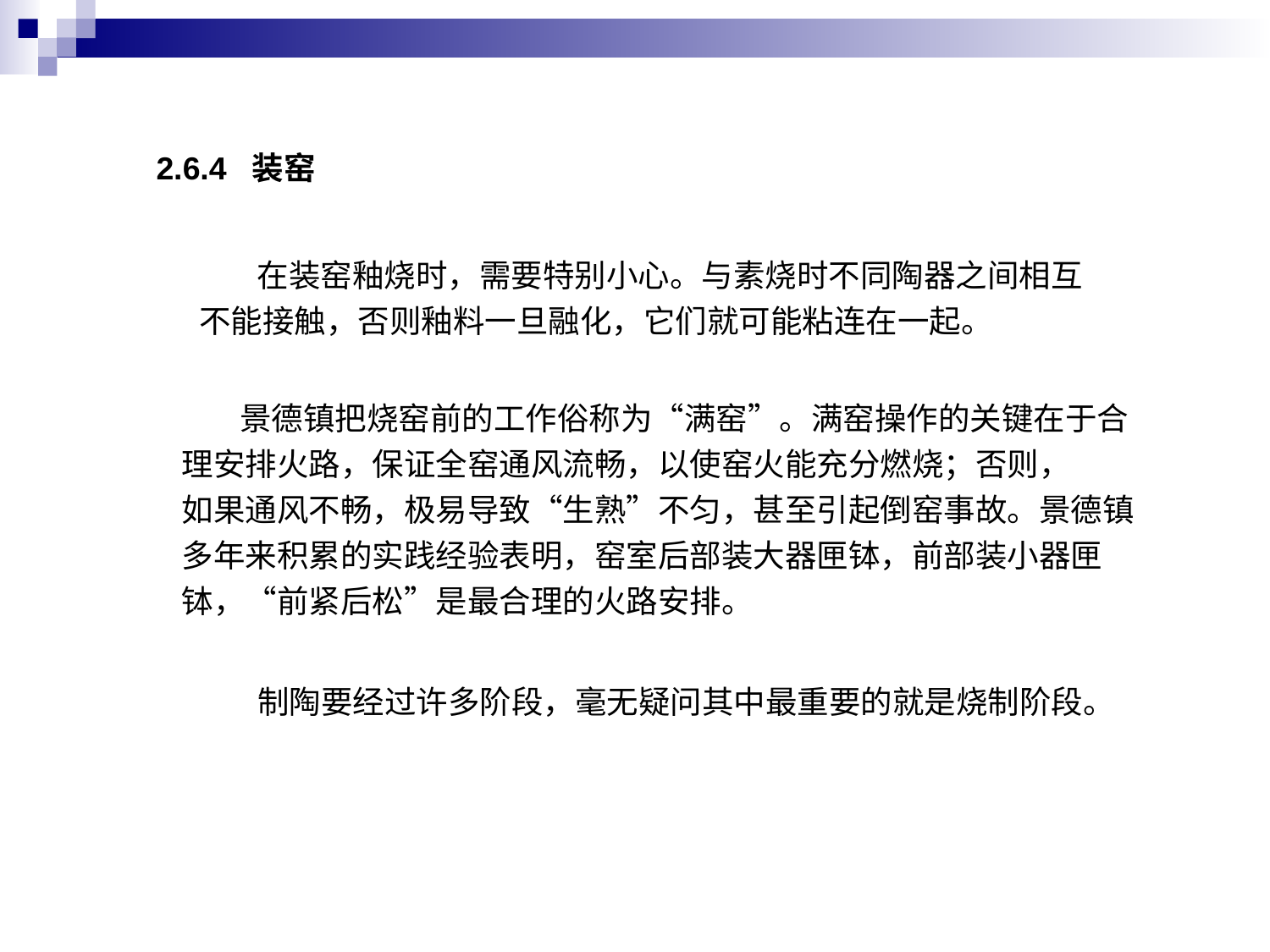

2.6.4  装窑
       在装窑釉烧时，需要特别小心。与素烧时不同陶器之间相互
不能接触，否则釉料一旦融化，它们就可能粘连在一起。
       景德镇把烧窑前的工作俗称为“满窑”。满窑操作的关键在于合
理安排火路，保证全窑通风流畅，以使窑火能充分燃烧；否则，
如果通风不畅，极易导致“生熟”不匀，甚至引起倒窑事故。景德镇
多年来积累的实践经验表明，窑室后部装大器匣钵，前部装小器匣
钵，“前紧后松”是最合理的火路安排。
制陶要经过许多阶段，毫无疑问其中最重要的就是烧制阶段。